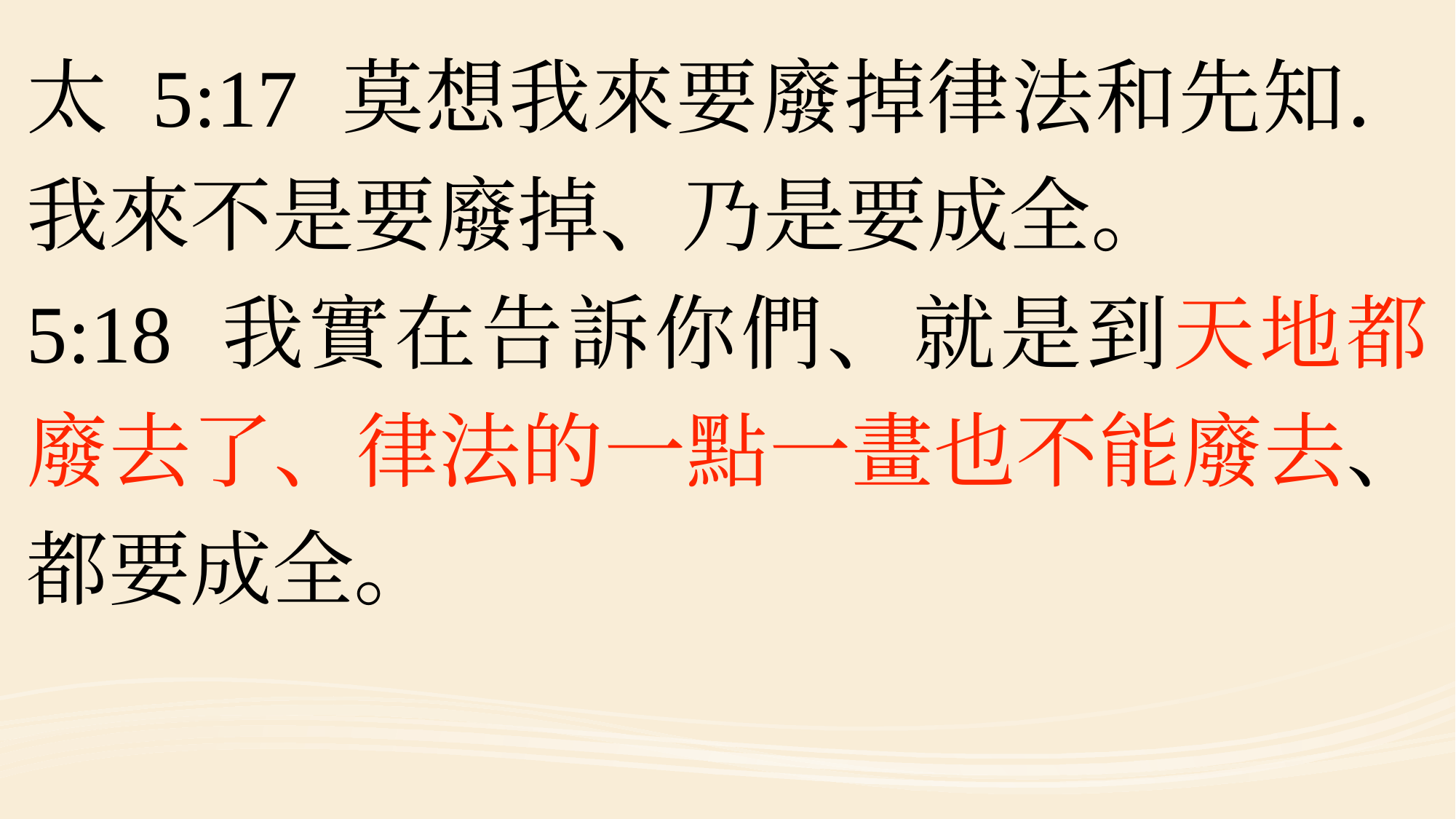

#
太 5:17 莫想我來要廢掉律法和先知．我來不是要廢掉、乃是要成全。
5:18 我實在告訴你們、就是到天地都廢去了、律法的一點一畫也不能廢去、都要成全。
14